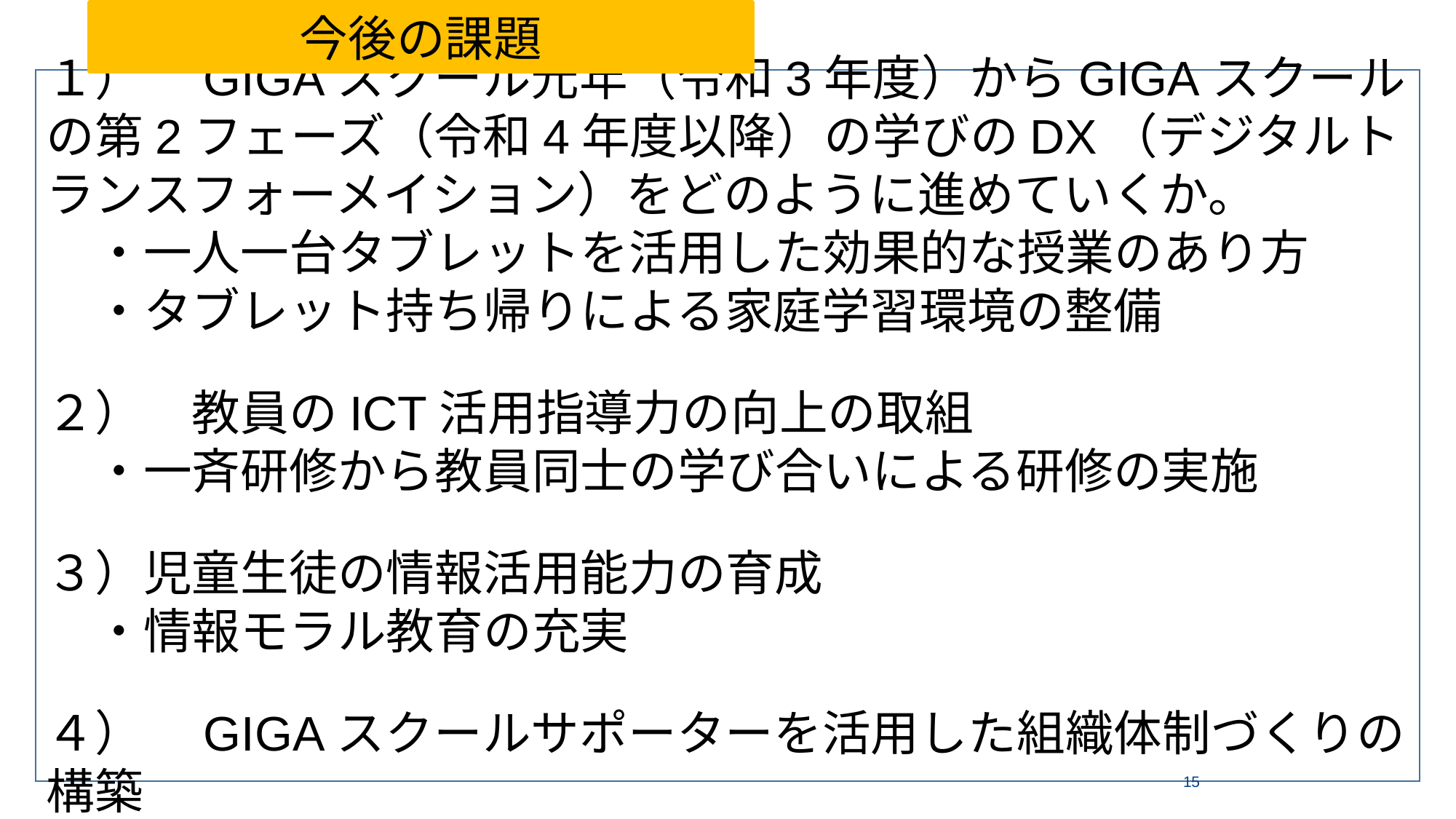

今後の課題

１）　GIGAスクール元年（令和3年度）からGIGAスクールの第2フェーズ（令和4年度以降）の学びのDX（デジタルトランスフォーメイション）をどのように進めていくか。
　・一人一台タブレットを活用した効果的な授業のあり方
　・タブレット持ち帰りによる家庭学習環境の整備

２）　教員のICT活用指導力の向上の取組
　・一斉研修から教員同士の学び合いによる研修の実施

３）児童生徒の情報活用能力の育成
　・情報モラル教育の充実

４）　GIGAスクールサポーターを活用した組織体制づくりの構築

15